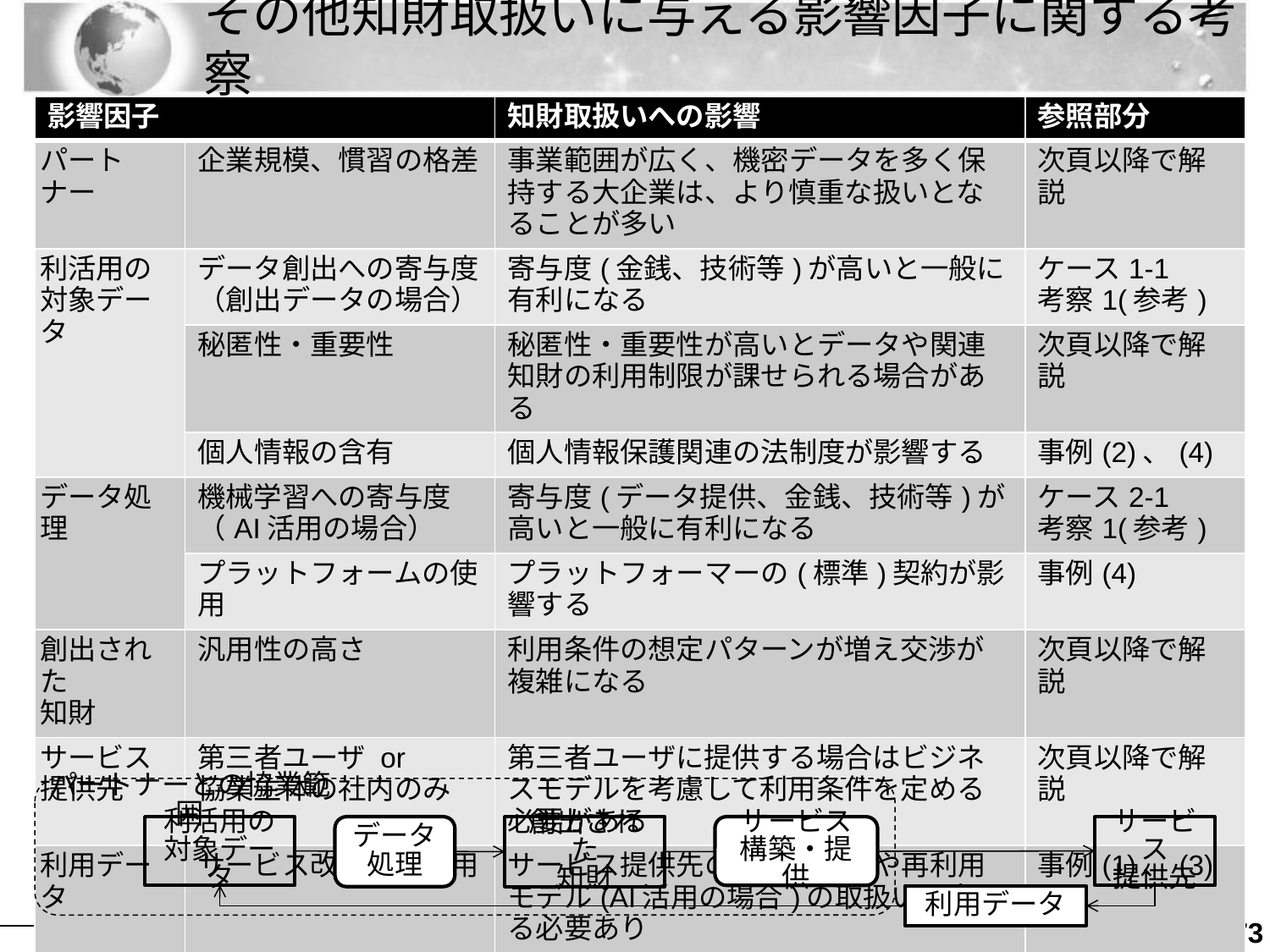

# その他知財取扱いに与える影響因子に関する考察
| 影響因子 |  | 知財取扱いへの影響 | 参照部分 |
| --- | --- | --- | --- |
| パートナー | 企業規模、慣習の格差 | 事業範囲が広く、機密データを多く保持する大企業は、より慎重な扱いとなることが多い | 次頁以降で解説 |
| 利活用の 対象データ | データ創出への寄与度 （創出データの場合） | 寄与度(金銭、技術等)が高いと一般に有利になる | ケース1-1 考察1(参考) |
|  | 秘匿性・重要性 | 秘匿性・重要性が高いとデータや関連知財の利用制限が課せられる場合がある | 次頁以降で解説 |
|  | 個人情報の含有 | 個人情報保護関連の法制度が影響する | 事例(2)、(4) |
| データ処理 | 機械学習への寄与度 （AI活用の場合） | 寄与度(データ提供、金銭、技術等)が高いと一般に有利になる | ケース2-1 考察1(参考) |
|  | プラットフォームの使用 | プラットフォーマーの(標準)契約が影響する | 事例(4) |
| 創出された 知財 | 汎用性の高さ | 利用条件の想定パターンが増え交渉が複雑になる | 次頁以降で解説 |
| サービス 提供先 | 第三者ユーザ or　 協業主体の社内のみ | 第三者ユーザに提供する場合はビジネスモデルを考慮して利用条件を定める必要がある | 次頁以降で解説 |
| 利用データ | サービス改善への活用 | サービス提供先の利用データや再利用モデル(AI活用の場合)の取扱いを定める必要あり | 事例(1)、(3) |
パートナーとの協業範囲

サービス
構築・提供
利活用の対象データ
データ
処理
創出された
知財
サービス
提供先
利用データ
73